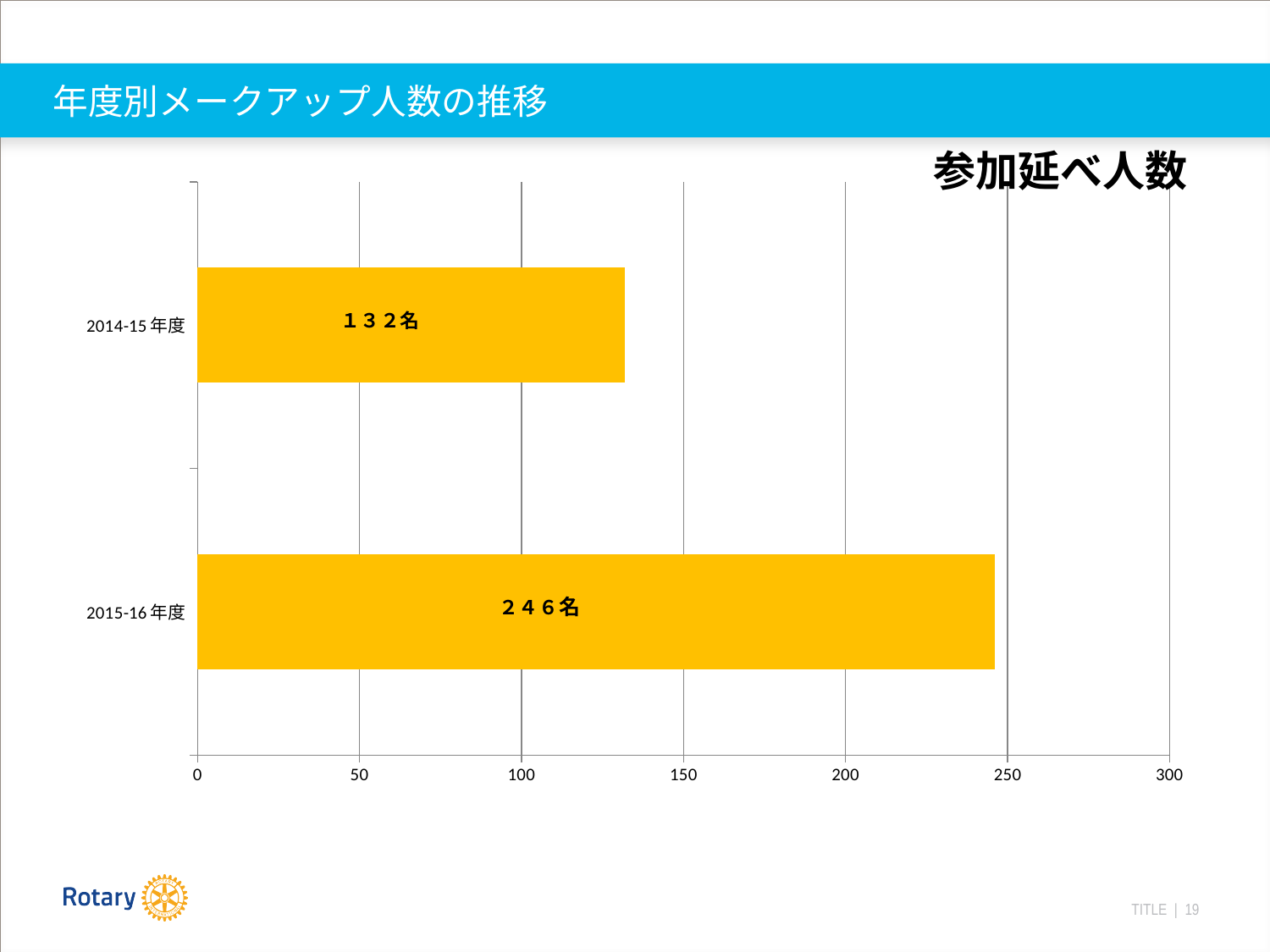

# 年度別メークアップ人数の推移
参加延べ人数

### Chart

| Category |  |
|---|---|
| 2015-16年度 | 246.0 |
| 2014-15年度 | 132.0 |